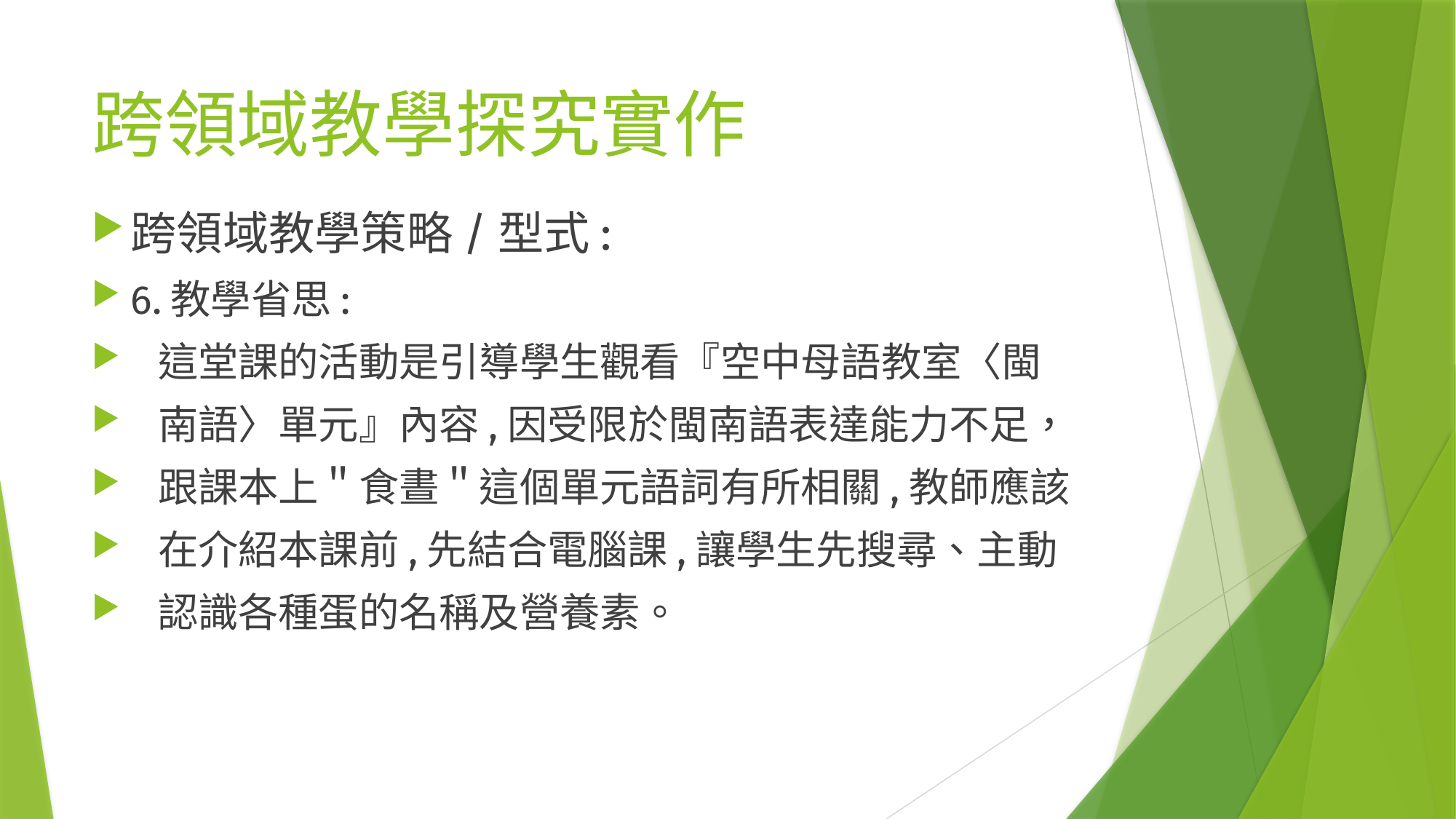

# 跨領域教學探究實作
跨領域教學策略/型式:
6.教學省思:
  這堂課的活動是引導學生觀看『空中母語教室〈閩
  南語〉單元』內容,因受限於閩南語表達能力不足，
  跟課本上＂食晝＂這個單元語詞有所相關,教師應該
  在介紹本課前,先結合電腦課,讓學生先搜尋、主動
  認識各種蛋的名稱及營養素。